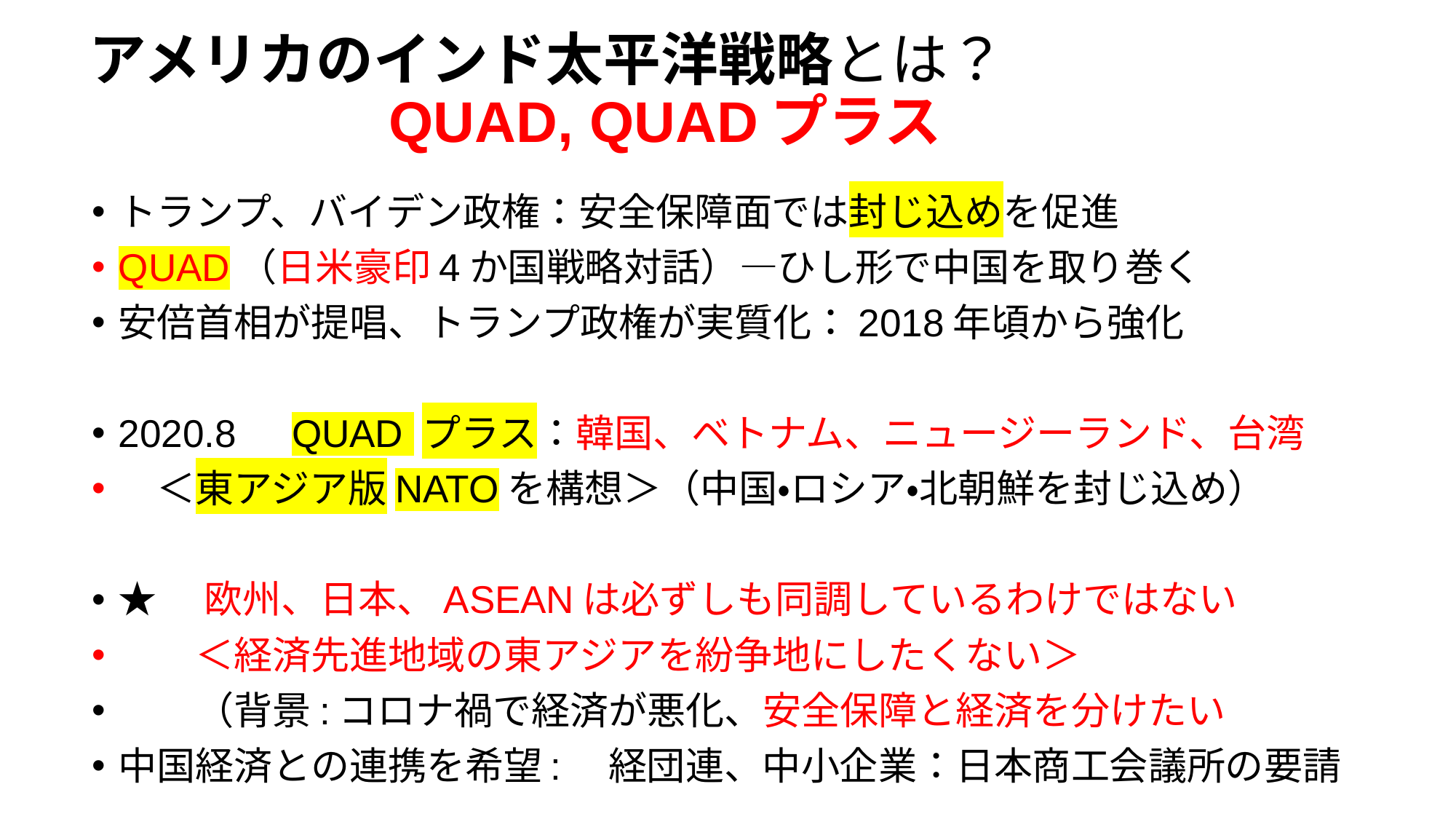

# アメリカのインド太平洋戦略とは？ 　　　　　QUAD, QUADプラス
トランプ、バイデン政権：安全保障面では封じ込めを促進
QUAD（日米豪印4か国戦略対話）―ひし形で中国を取り巻く
安倍首相が提唱、トランプ政権が実質化：2018年頃から強化

2020.8　QUAD プラス：韓国、ベトナム、ニュージーランド、台湾
　＜東アジア版NATOを構想＞（中国・ロシア・北朝鮮を封じ込め）

★　欧州、日本、ASEANは必ずしも同調しているわけではない
　　＜経済先進地域の東アジアを紛争地にしたくない＞
　　（背景:コロナ禍で経済が悪化、安全保障と経済を分けたい
中国経済との連携を希望:　経団連、中小企業：日本商工会議所の要請